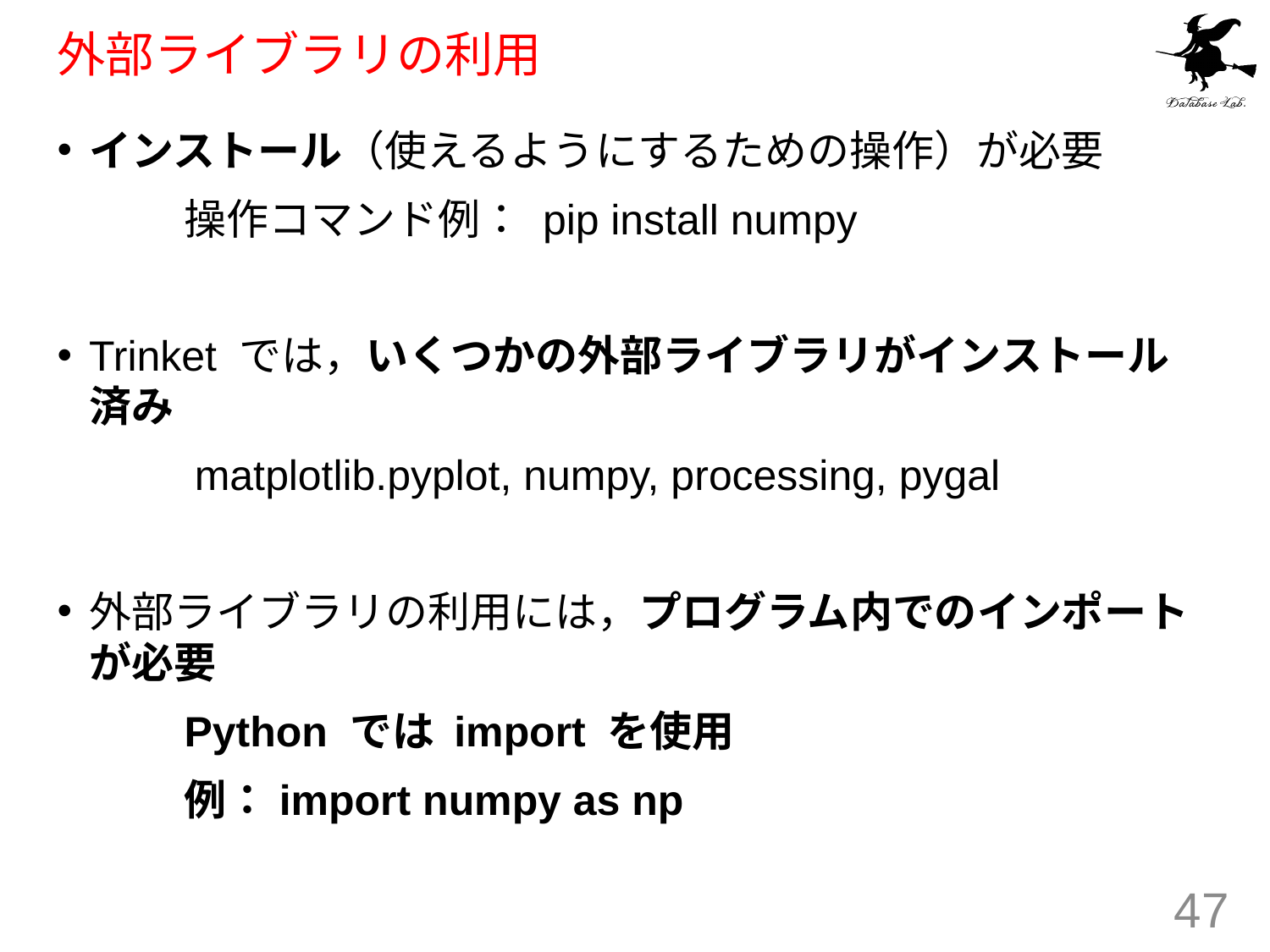

# 外部ライブラリの利用
インストール（使えるようにするための操作）が必要
	操作コマンド例： pip install numpy

Trinket では，いくつかの外部ライブラリがインストール済み
　　　matplotlib.pyplot, numpy, processing, pygal

外部ライブラリの利用には，プログラム内でのインポートが必要
　	Python では import を使用
　	例：import numpy as np
47